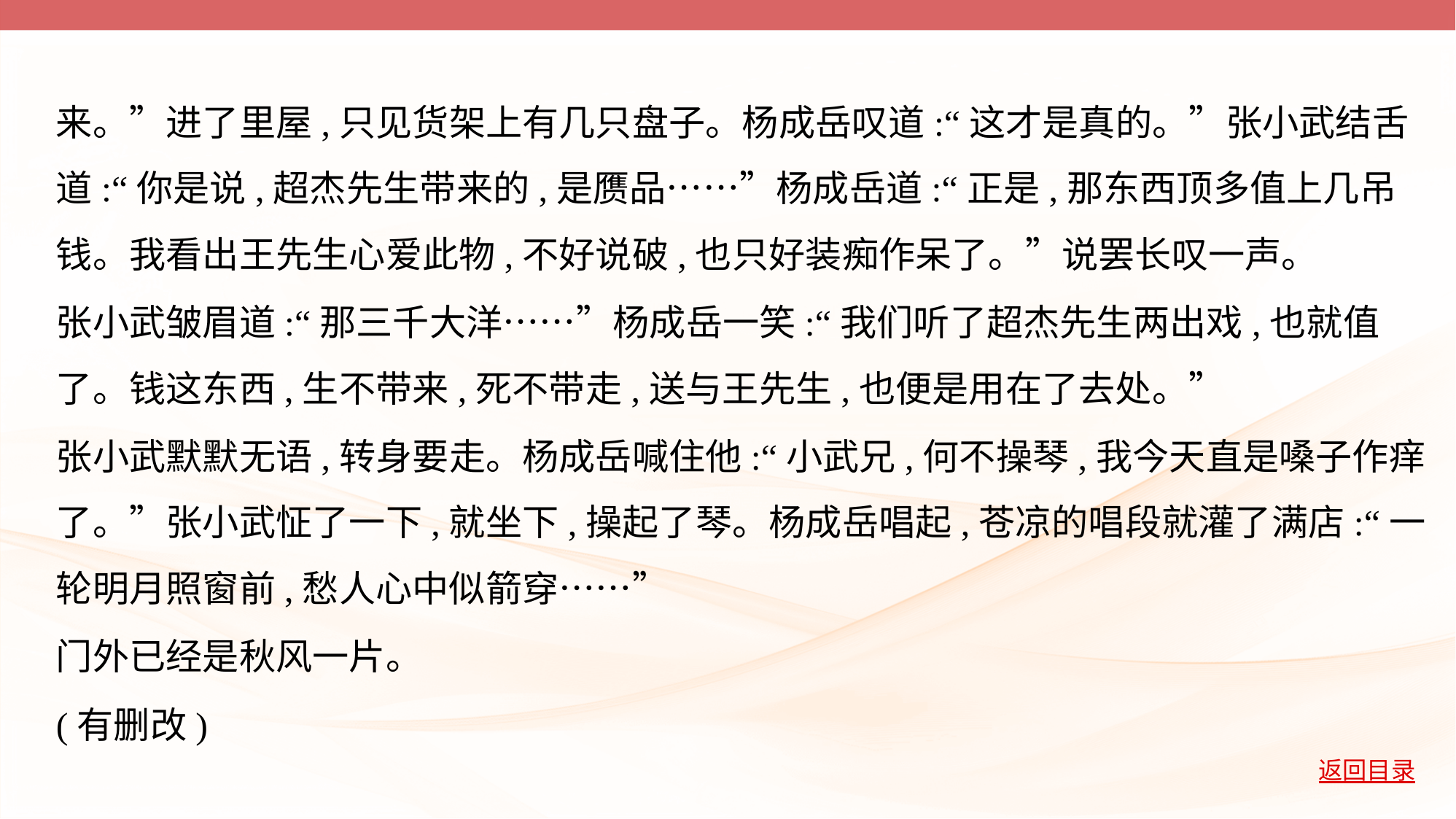

来。”进了里屋,只见货架上有几只盘子。杨成岳叹道:“这才是真的。”张小武结舌
道:“你是说,超杰先生带来的,是赝品……”杨成岳道:“正是,那东西顶多值上几吊
钱。我看出王先生心爱此物,不好说破,也只好装痴作呆了。”说罢长叹一声。
张小武皱眉道:“那三千大洋……”杨成岳一笑:“我们听了超杰先生两出戏,也就值
了。钱这东西,生不带来,死不带走,送与王先生,也便是用在了去处。”
张小武默默无语,转身要走。杨成岳喊住他:“小武兄,何不操琴,我今天直是嗓子作痒
了。”张小武怔了一下,就坐下,操起了琴。杨成岳唱起,苍凉的唱段就灌了满店:“一
轮明月照窗前,愁人心中似箭穿……”
门外已经是秋风一片。
(有删改)